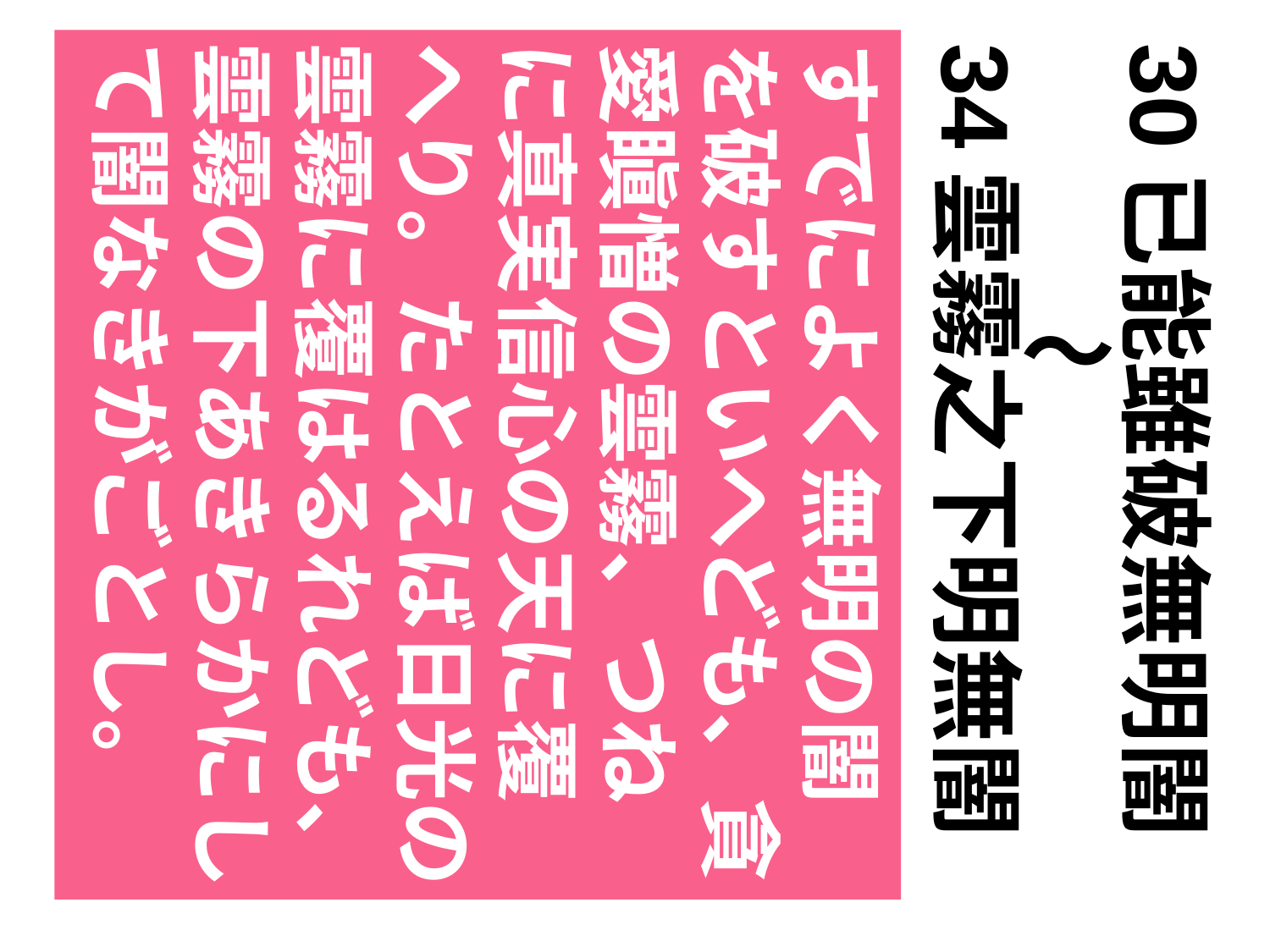

すでによく無明の闇を破すといへども、貪愛瞋憎の雲霧、つねに真実信心の天に覆へり。たとえば日光の雲霧に覆はるれども、雲霧の下あきらかにして闇なきがごとし。
34雲霧之下明無闇
30已能雖破無明闇
～